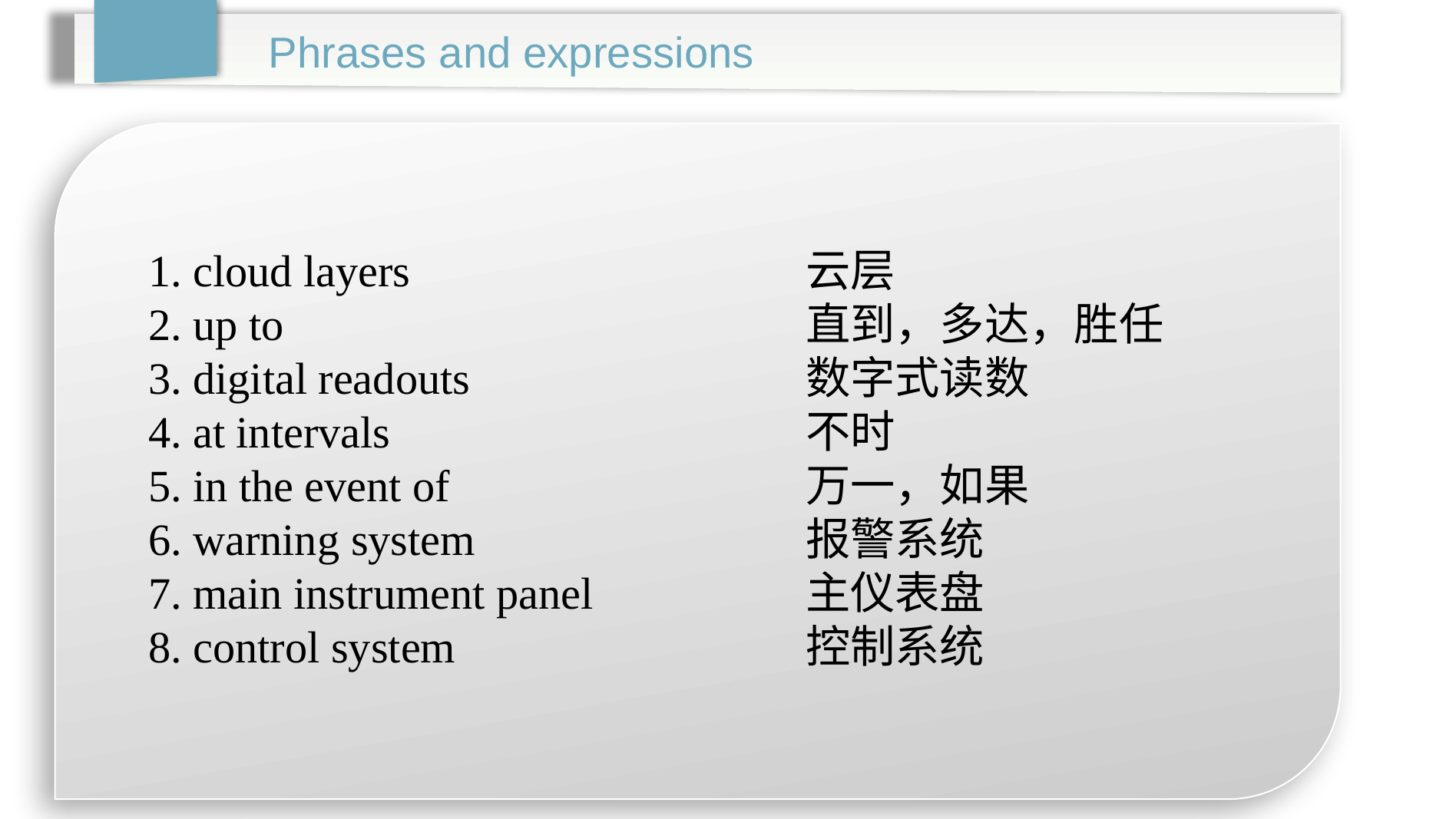

Phrases and expressions

1. cloud layers				云层
2. up to					直到，多达，胜任
3. digital readouts			数字式读数
4. at intervals				不时
5. in the event of				万一，如果
6. warning system			报警系统
7. main instrument panel		主仪表盘
8. control system				控制系统